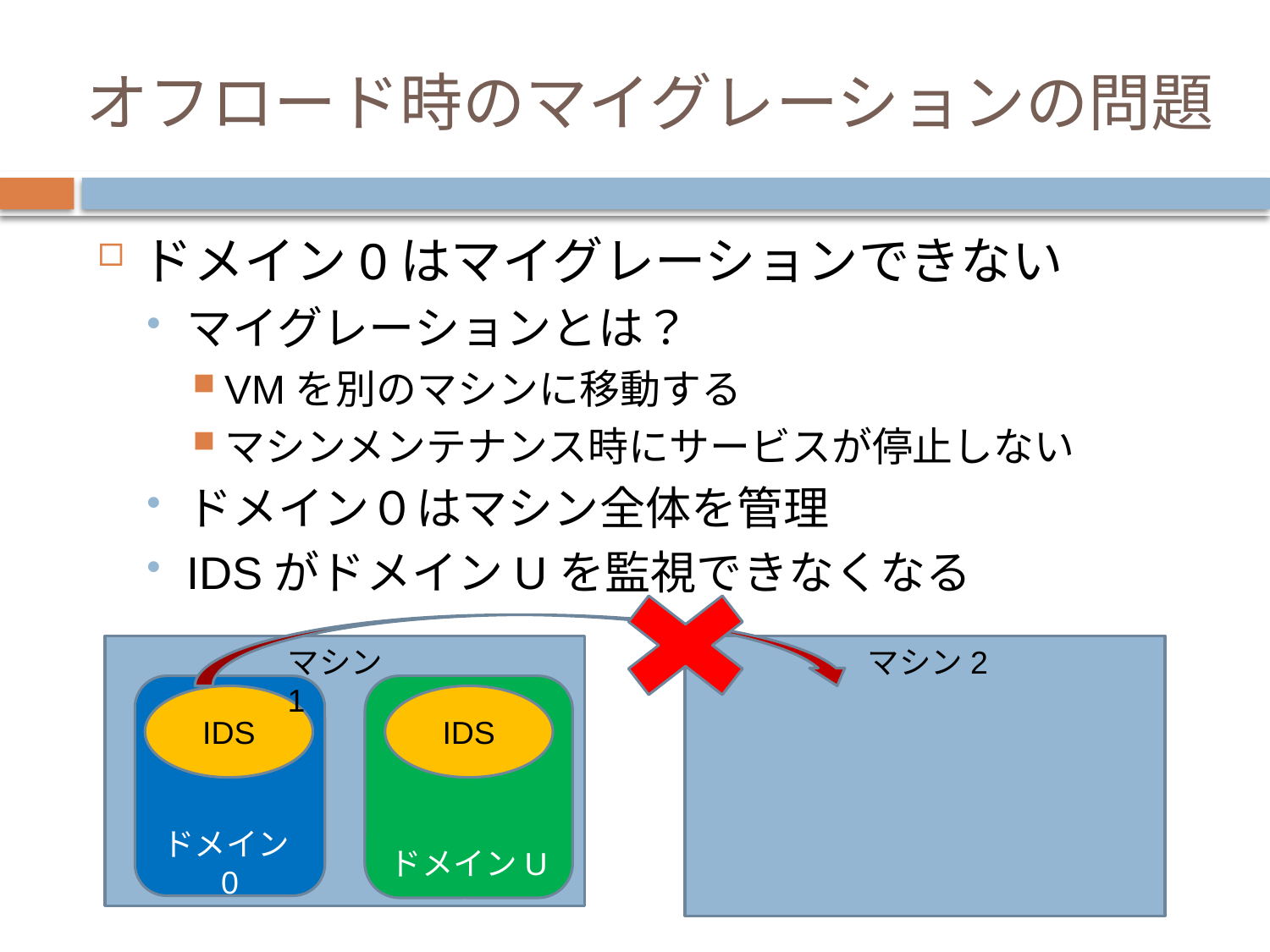

# オフロード時のマイグレーションの問題
ドメイン0はマイグレーションできない
マイグレーションとは？
VMを別のマシンに移動する
マシンメンテナンス時にサービスが停止しない
ドメイン０はマシン全体を管理
IDSがドメインUを監視できなくなる

マシン1

マシン2

ドメイン0

ドメインU
IDS

ドメインU
IDS